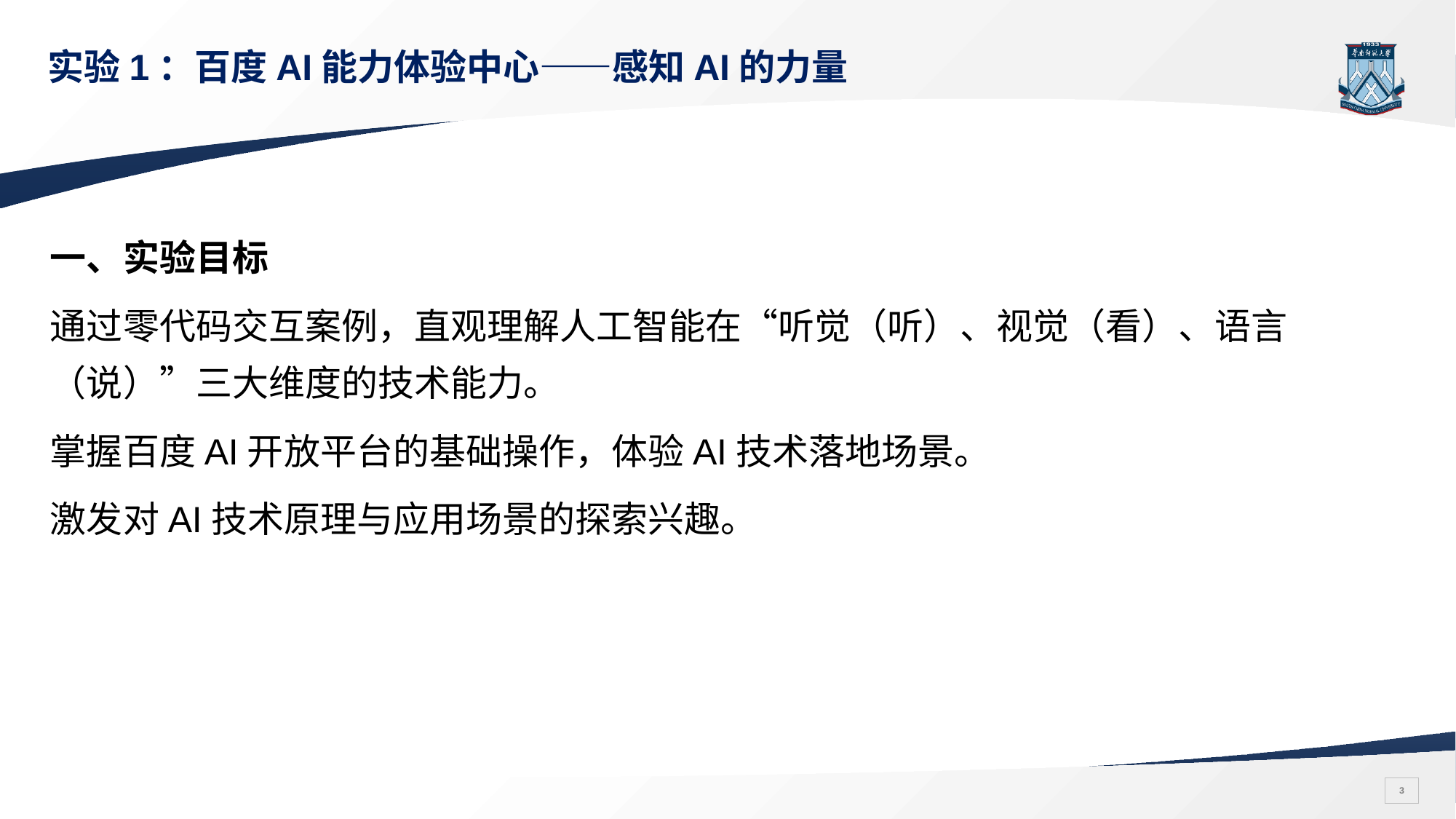

# 实验1：百度AI能力体验中心——感知AI的力量
一、实验目标
通过零代码交互案例，直观理解人工智能在“听觉（听）、视觉（看）、语言（说）”三大维度的技术能力。
掌握百度AI开放平台的基础操作，体验AI技术落地场景。
激发对AI技术原理与应用场景的探索兴趣。